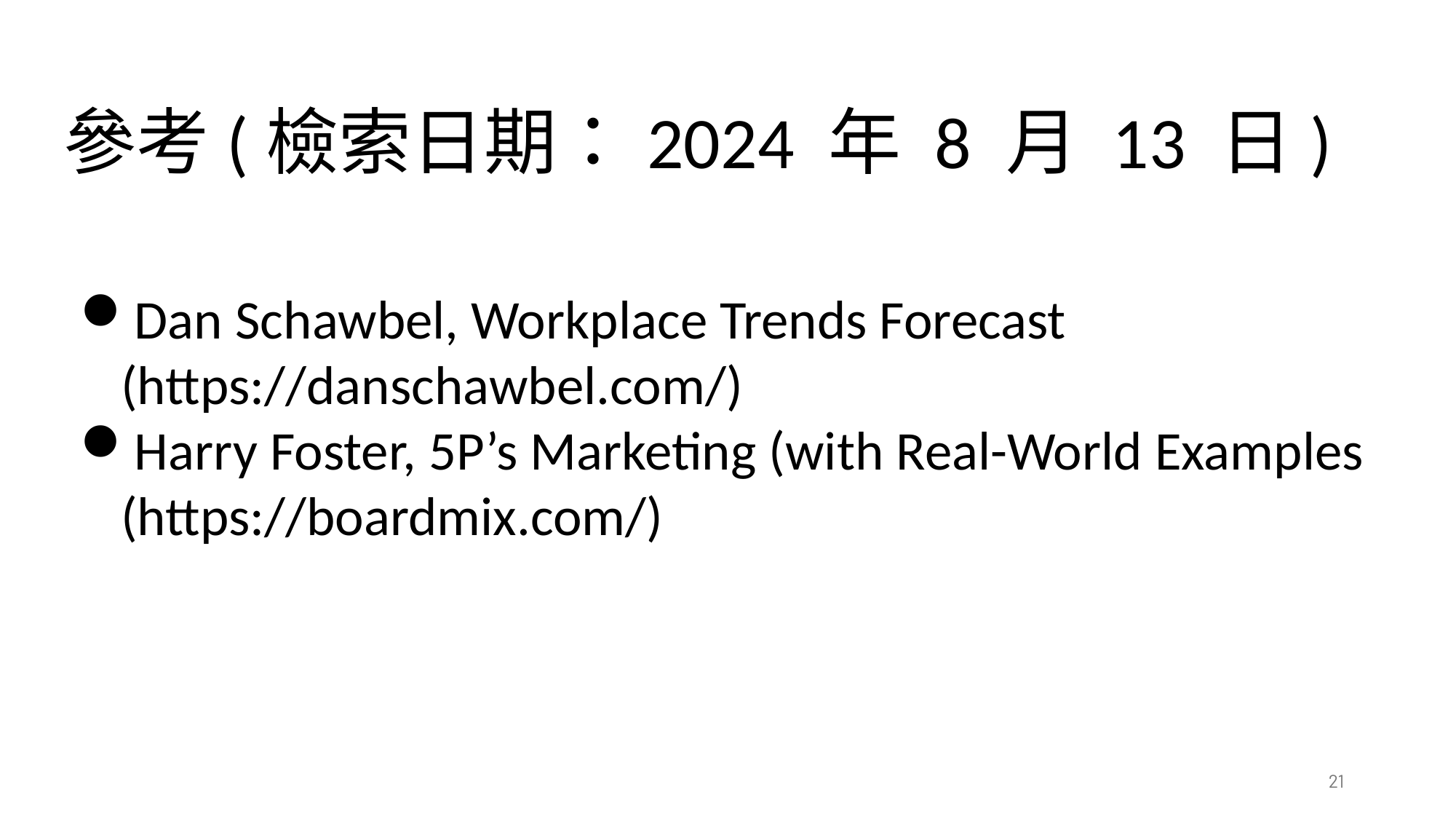

參考(檢索日期：2024 年 8 月 13 日)
Dan Schawbel, Workplace Trends Forecast (https://danschawbel.com/)
Harry Foster, 5P’s Marketing (with Real-World Examples (https://boardmix.com/)
21